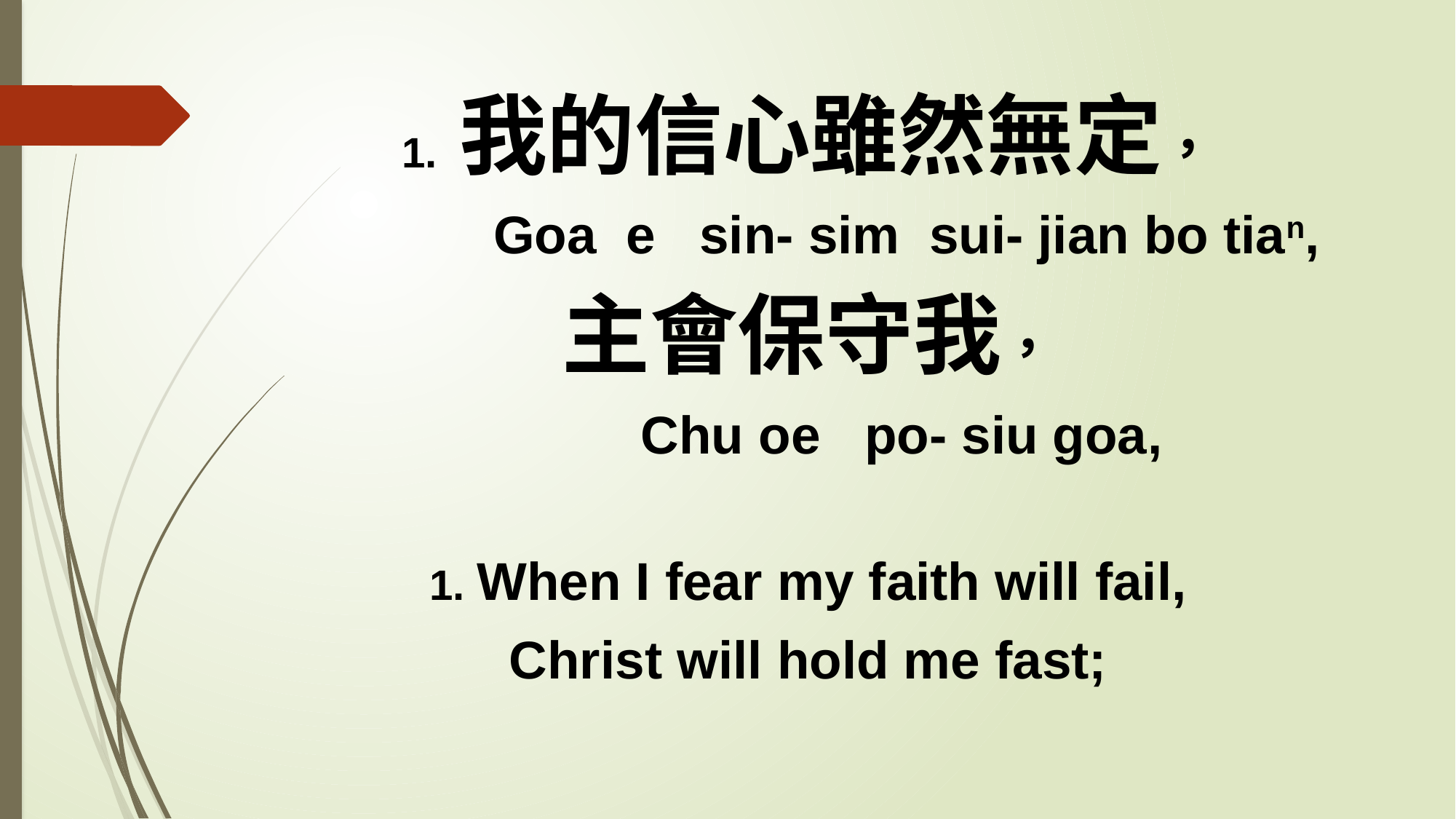

1. 我的信心雖然無定，
              Goa  e   sin- sim  sui- jian bo tian,
主會保守我，
                        Chu oe   po- siu goa,

1. When I fear my faith will fail,
Christ will hold me fast;